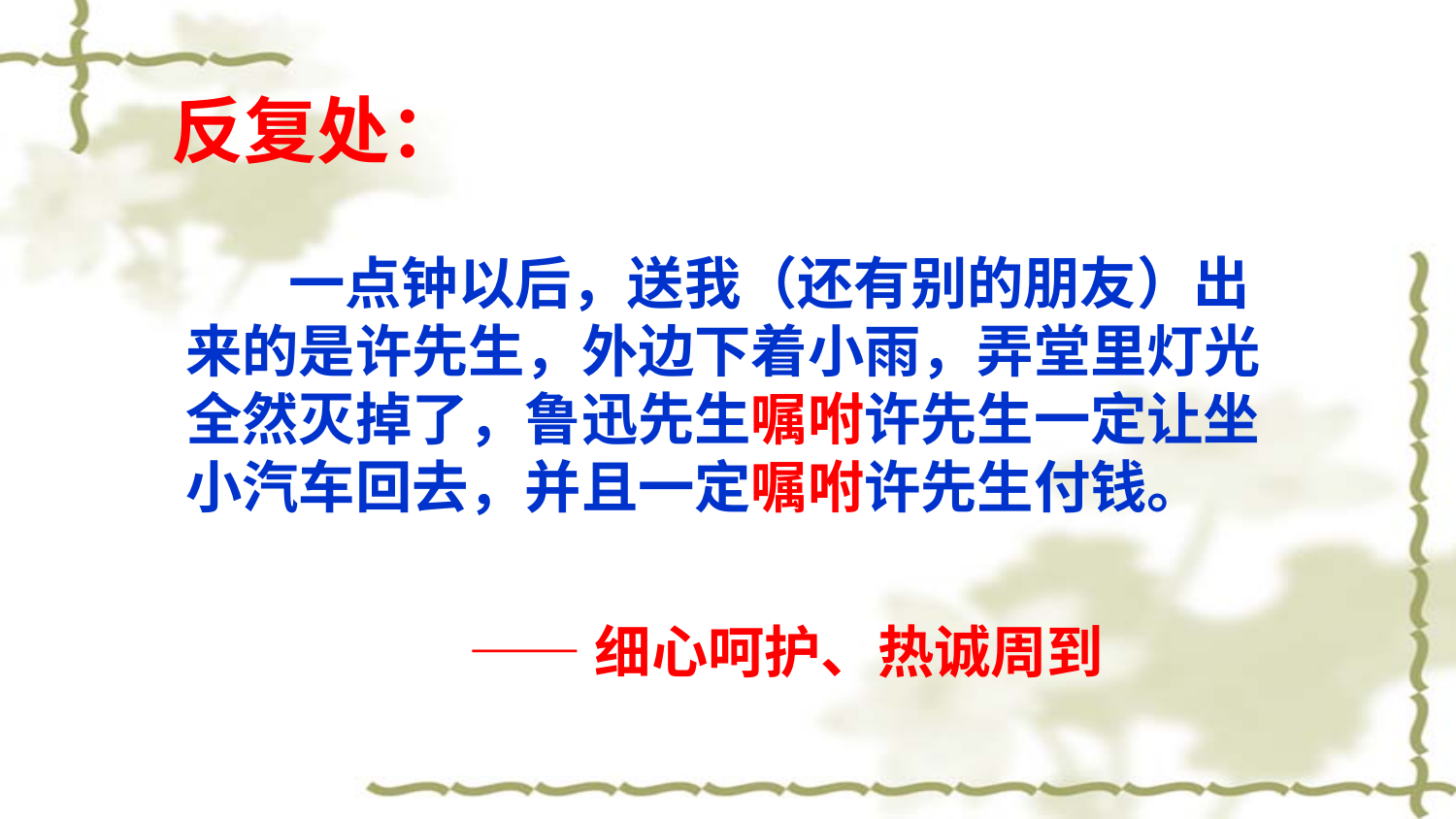

反复处：
            一点钟以后，送我（还有别的朋友）出来的是许先生，外边下着小雨，弄堂里灯光全然灭掉了，鲁迅先生嘱咐许先生一定让坐小汽车回去，并且一定嘱咐许先生付钱。

                           ——细心呵护、热诚周到